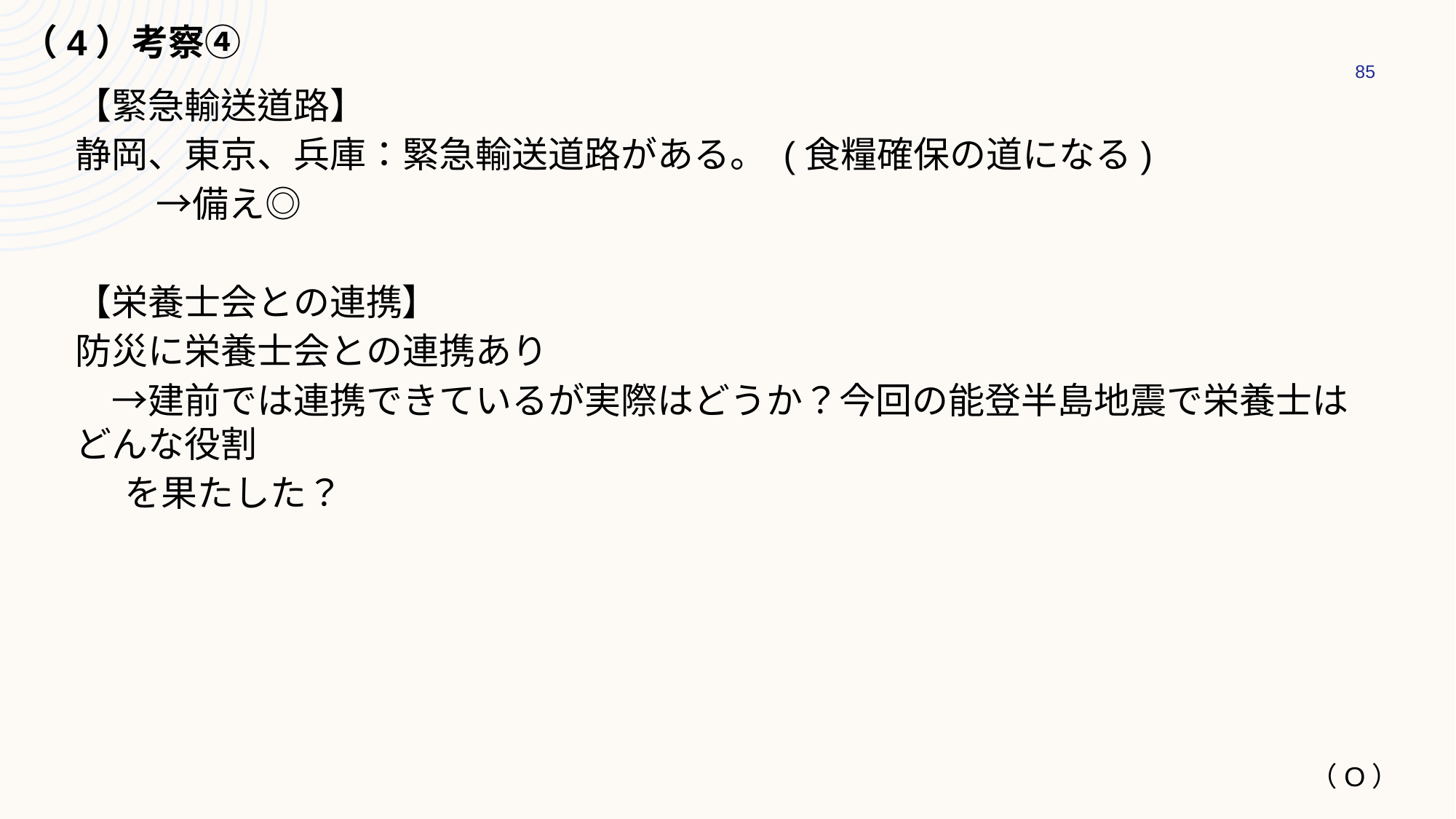

# （4）考察④
85
【緊急輸送道路】
静岡、東京、兵庫：緊急輸送道路がある。 (食糧確保の道になる)
　　 →備え◎

【栄養士会との連携】
防災に栄養士会との連携あり
　→建前では連携できているが実際はどうか？今回の能登半島地震で栄養士はどんな役割
     を果たした？

（O）